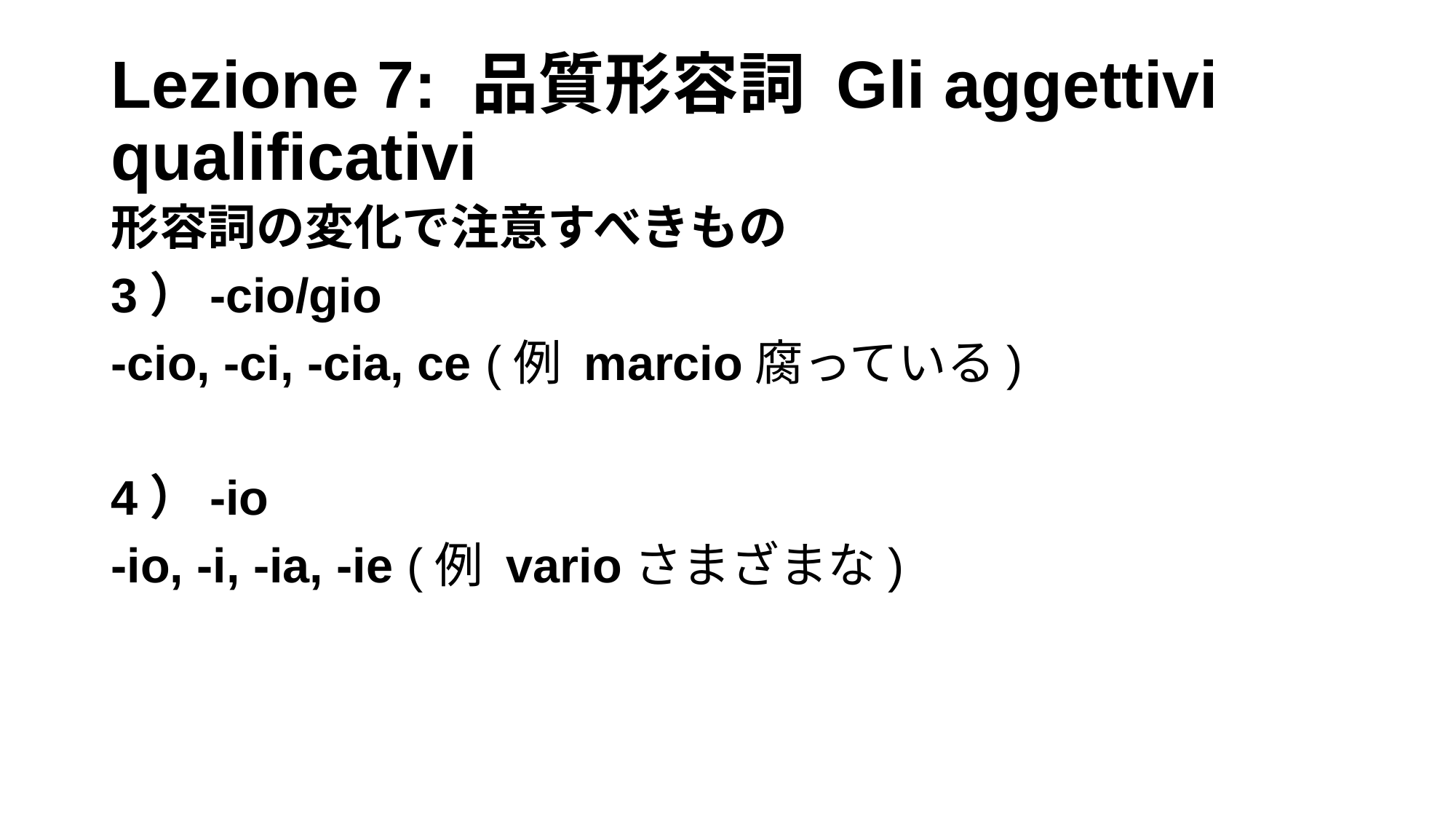

# Lezione 7: 品質形容詞 Gli aggettivi qualificativi
形容詞の変化で注意すべきもの
3）-cio/gio
-cio, -ci, -cia, ce (例 marcio腐っている)

4）-io
-io, -i, -ia, -ie (例 varioさまざまな)